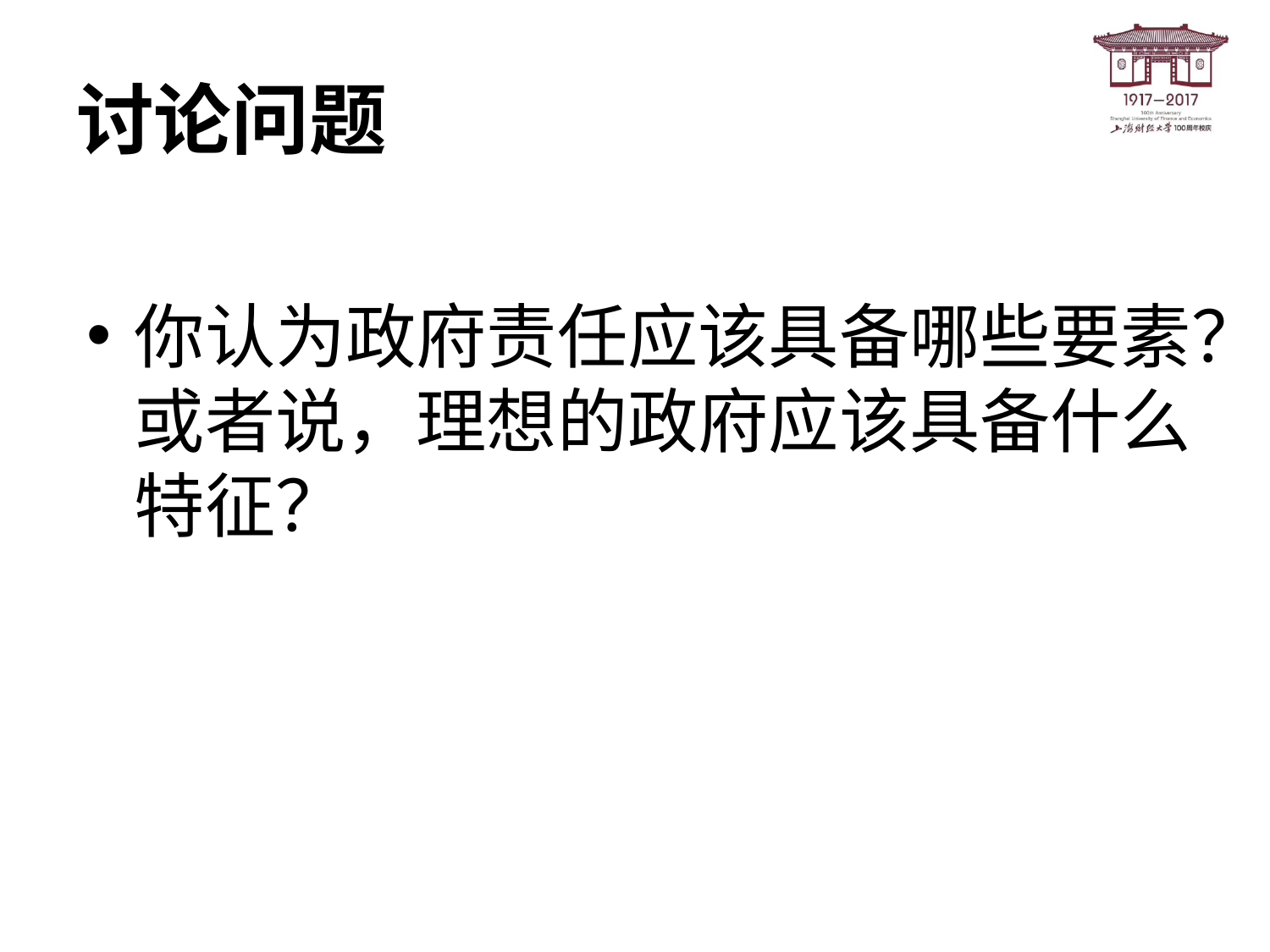

# 讨论问题
你认为政府责任应该具备哪些要素？或者说，理想的政府应该具备什么特征？